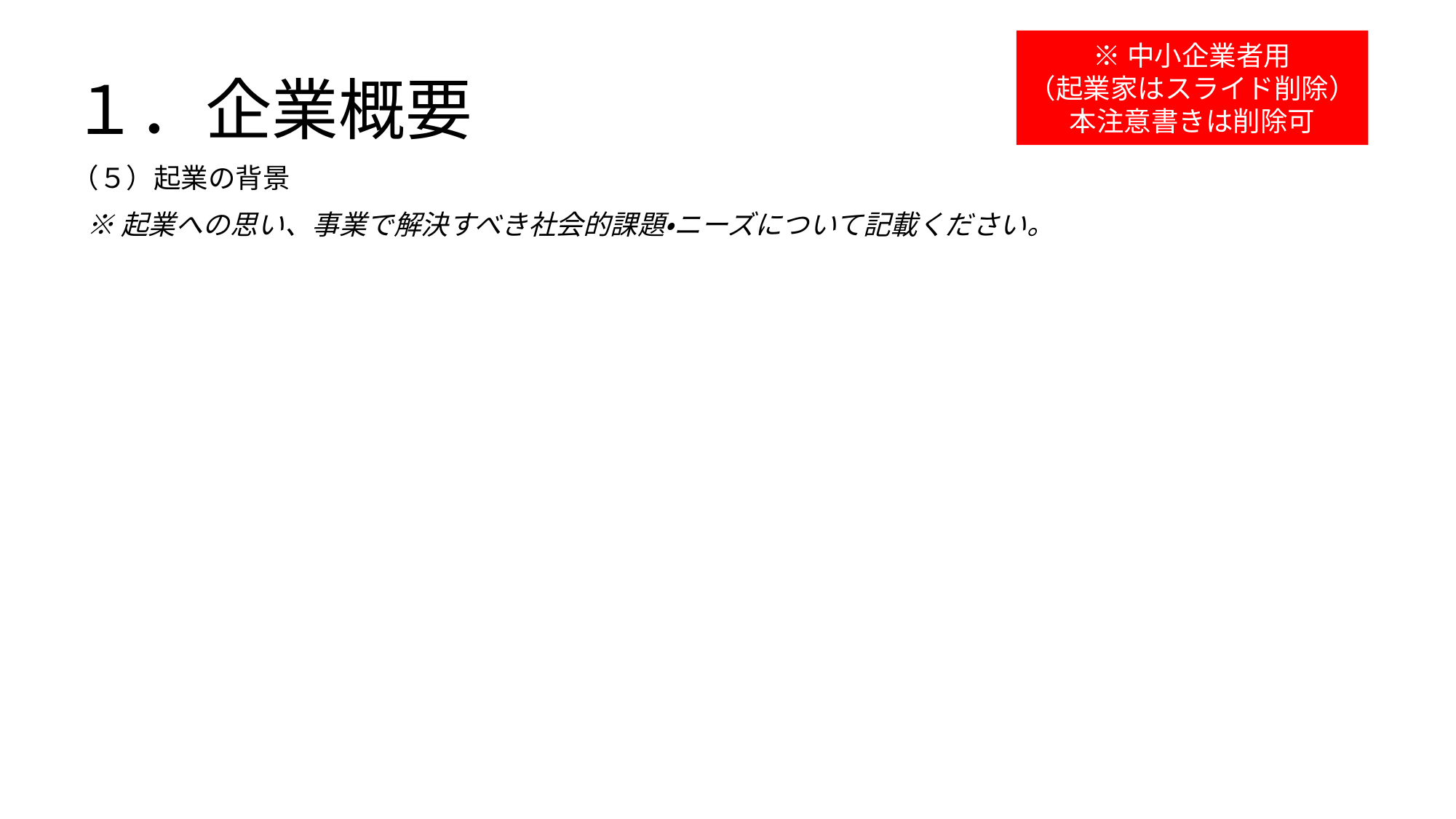

※中小企業者用
（起業家はスライド削除）
本注意書きは削除可
# １．企業概要
（５）起業の背景
※起業への思い、事業で解決すべき社会的課題・ニーズについて記載ください。